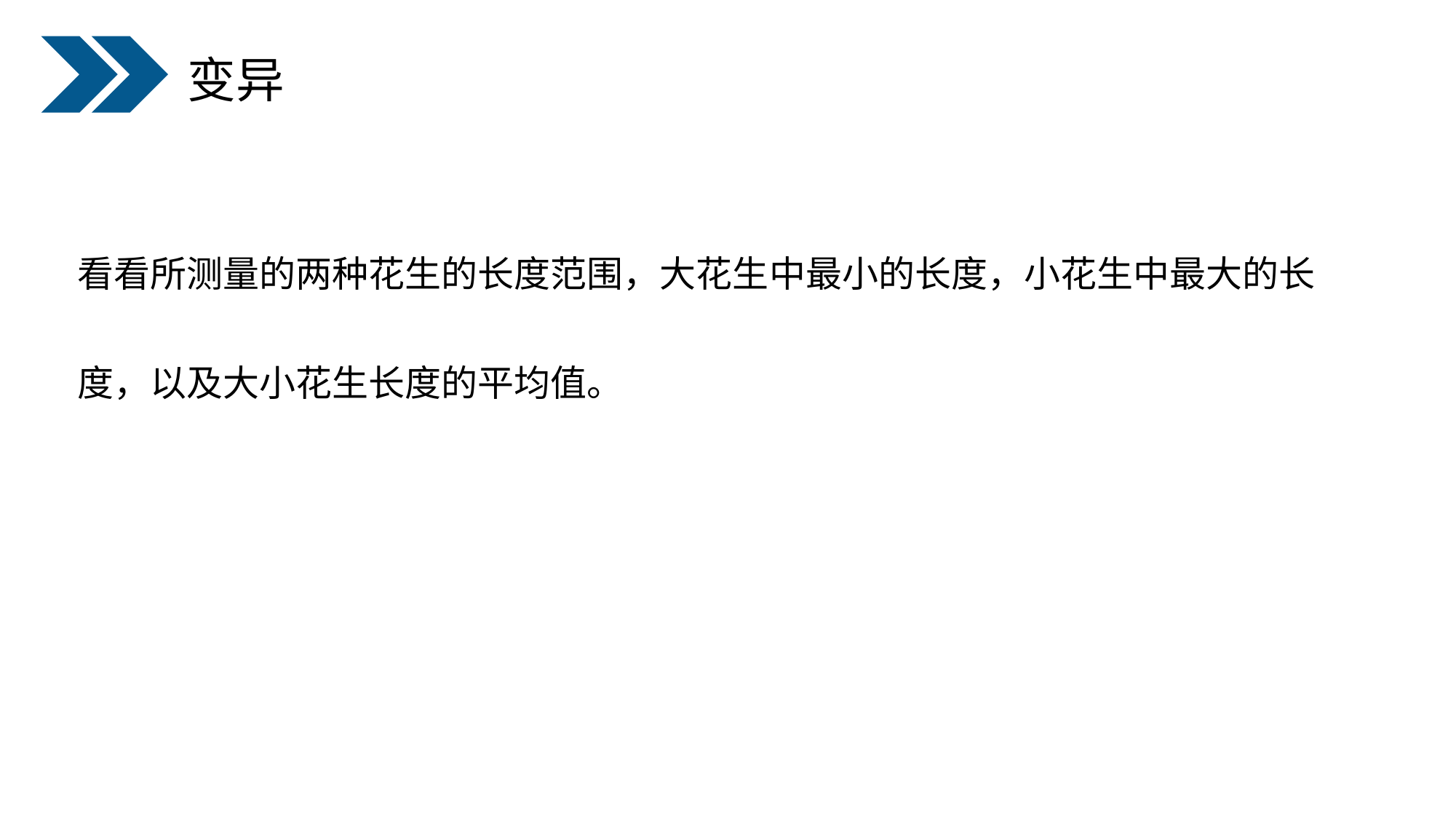

变异
看看所测量的两种花生的长度范围，大花生中最小的长度，小花生中最大的长度，以及大小花生长度的平均值。